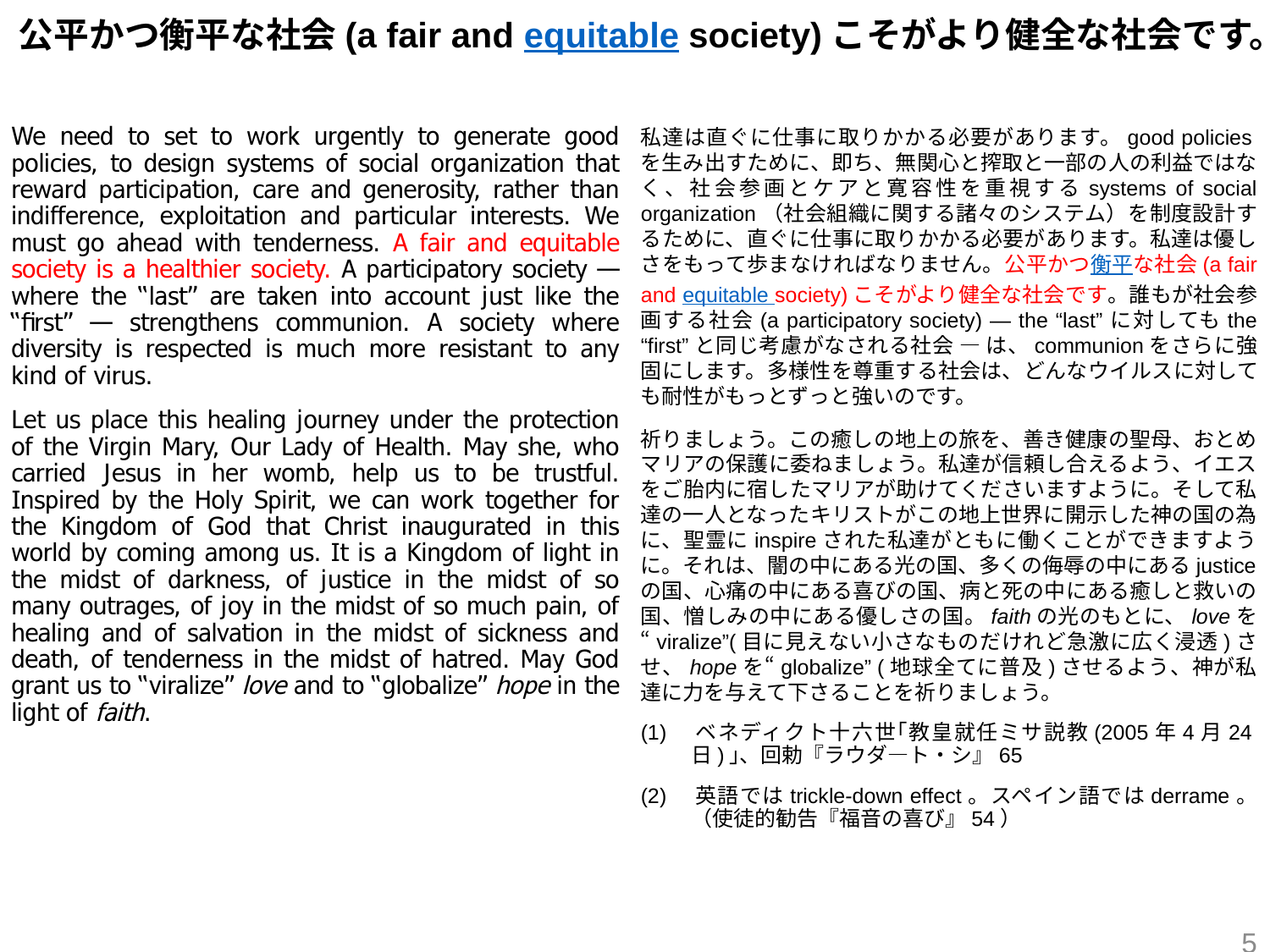

# 公平かつ衡平な社会(a fair and equitable society)こそがより健全な社会です。
We need to set to work urgently to generate good policies, to design systems of social organization that reward participation, care and generosity, rather than indifference, exploitation and particular interests. We must go ahead with tenderness. A fair and equitable society is a healthier society. A participatory society — where the “last” are taken into account just like the “first” — strengthens communion. A society where diversity is respected is much more resistant to any kind of virus.
Let us place this healing journey under the protection of the Virgin Mary, Our Lady of Health. May she, who carried Jesus in her womb, help us to be trustful. Inspired by the Holy Spirit, we can work together for the Kingdom of God that Christ inaugurated in this world by coming among us. It is a Kingdom of light in the midst of darkness, of justice in the midst of so many outrages, of joy in the midst of so much pain, of healing and of salvation in the midst of sickness and death, of tenderness in the midst of hatred. May God grant us to “viralize” love and to “globalize” hope in the light of faith.

私達は直ぐに仕事に取りかかる必要があります。good policiesを生み出すために、即ち、無関心と搾取と一部の人の利益ではなく、社会参画とケアと寛容性を重視するsystems of social organization（社会組織に関する諸々のシステム）を制度設計するために、直ぐに仕事に取りかかる必要があります。私達は優しさをもって歩まなければなりません。公平かつ衡平な社会(a fair and equitable society)こそがより健全な社会です。誰もが社会参画する社会(a participatory society) ― the “last”に対してもthe “first”と同じ考慮がなされる社会 ― は、communionをさらに強固にします。多様性を尊重する社会は、どんなウイルスに対しても耐性がもっとずっと強いのです。
祈りましょう。この癒しの地上の旅を、善き健康の聖母、おとめマリアの保護に委ねましょう。私達が信頼し合えるよう、イエスをご胎内に宿したマリアが助けてくださいますように。そして私達の一人となったキリストがこの地上世界に開示した神の国の為に、聖霊にinspireされた私達がともに働くことができますように。それは、闇の中にある光の国、多くの侮辱の中にあるjusticeの国、心痛の中にある喜びの国、病と死の中にある癒しと救いの国、憎しみの中にある優しさの国。faithの光のもとに、loveを“viralize”(目に見えない小さなものだけれど急激に広く浸透)させ、hopeを“globalize” (地球全てに普及)させるよう、神が私達に力を与えて下さることを祈りましょう。
(1)　ベネディクト十六世｢教皇就任ミサ説教(2005年4月24日)｣、回勅『ラウダ―ト・シ』65
(2)　英語ではtrickle-down effect。スペイン語ではderrame。（使徒的勧告『福音の喜び』54）

5